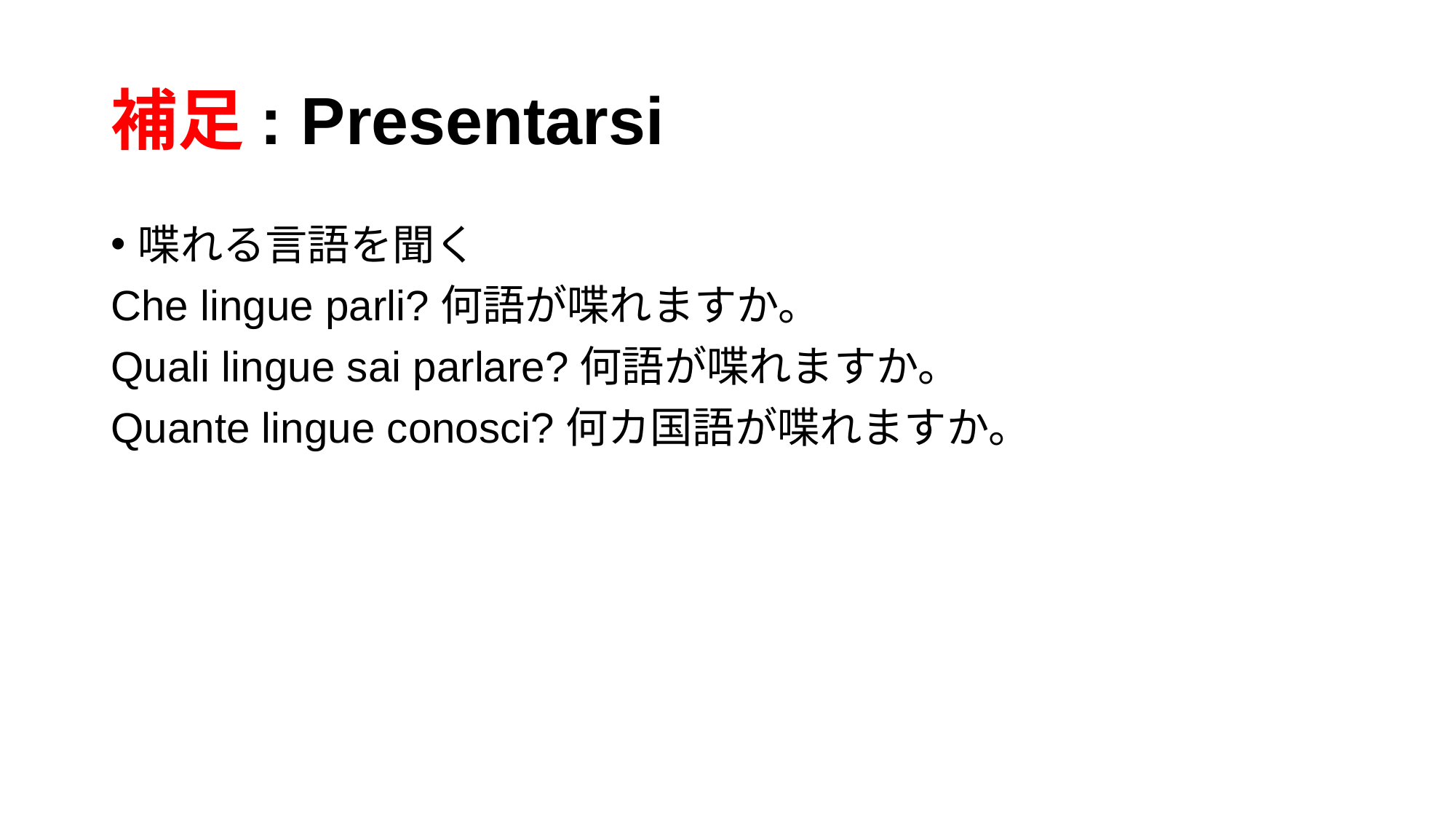

# 補足: Presentarsi
喋れる言語を聞く
Che lingue parli?何語が喋れますか。
Quali lingue sai parlare?何語が喋れますか。
Quante lingue conosci?何カ国語が喋れますか。